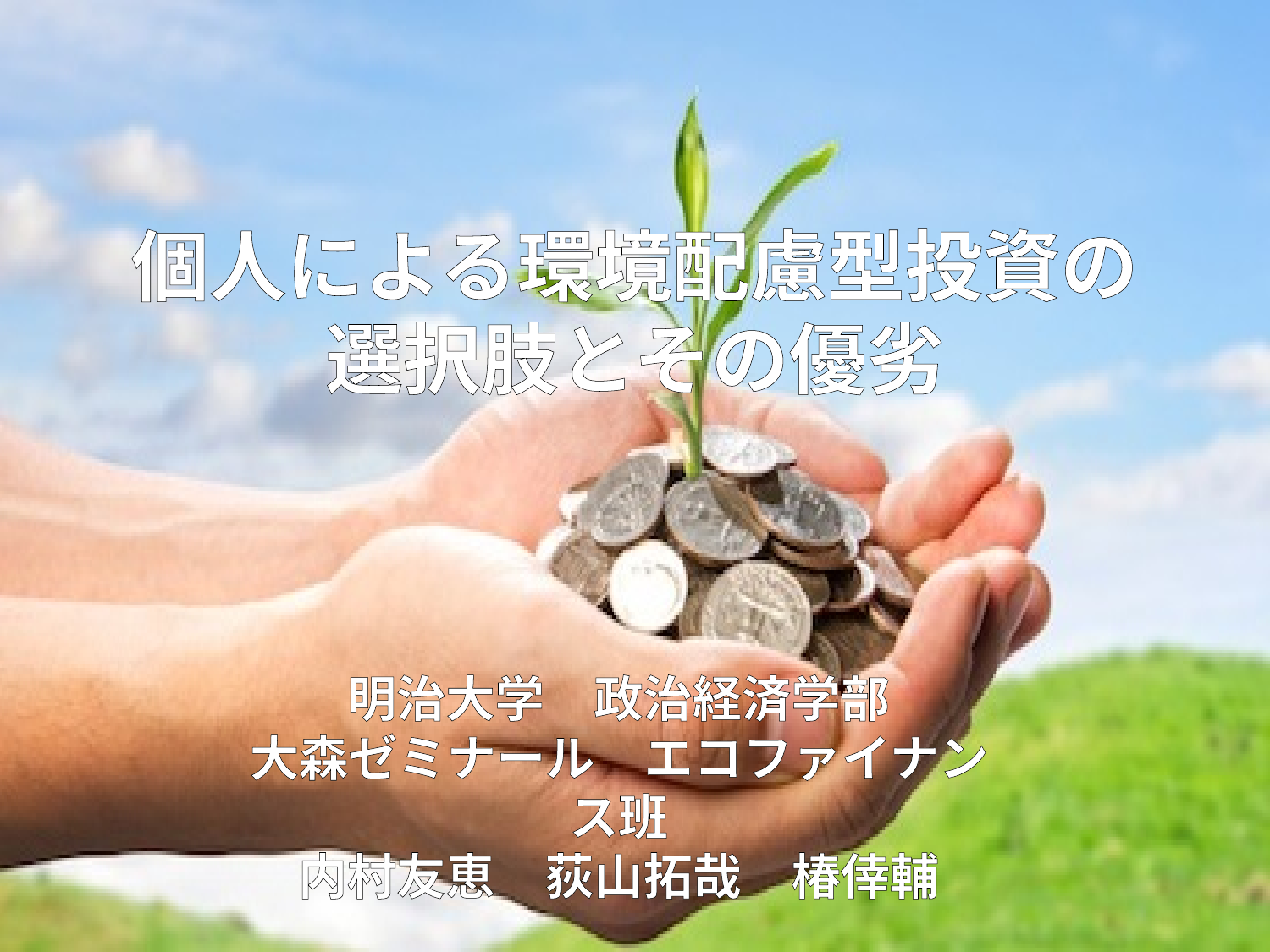

# 個人による環境配慮型投資の 選択肢とその優劣
明治大学　政治経済学部
大森ゼミナール　エコファイナンス班
内村友恵　荻山拓哉　椿倖輔